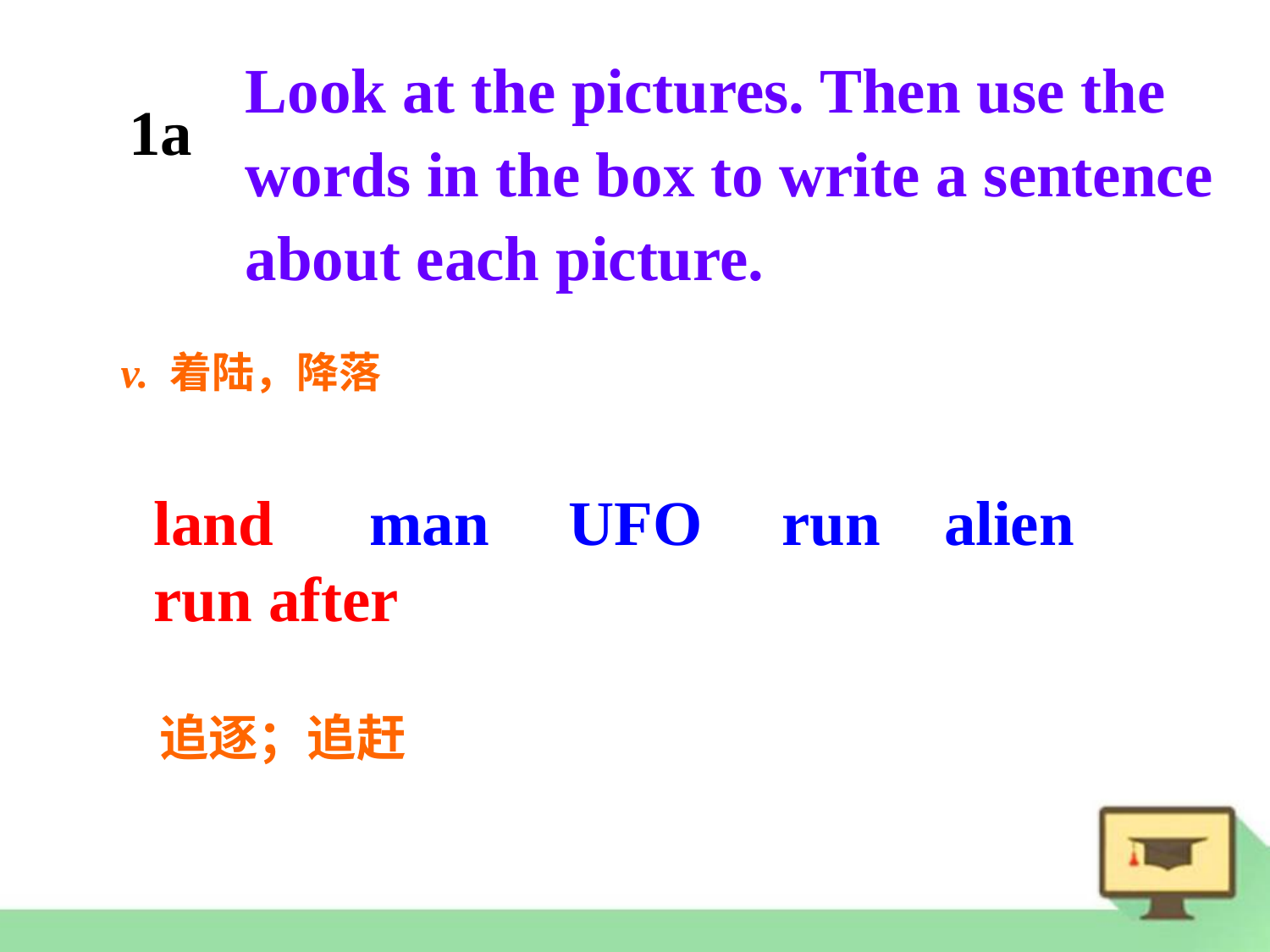

Look at the pictures. Then use the words in the box to write a sentence about each picture.
1a
v. 着陆，降落
land      man     UFO     run    alien
run after
追逐；追赶